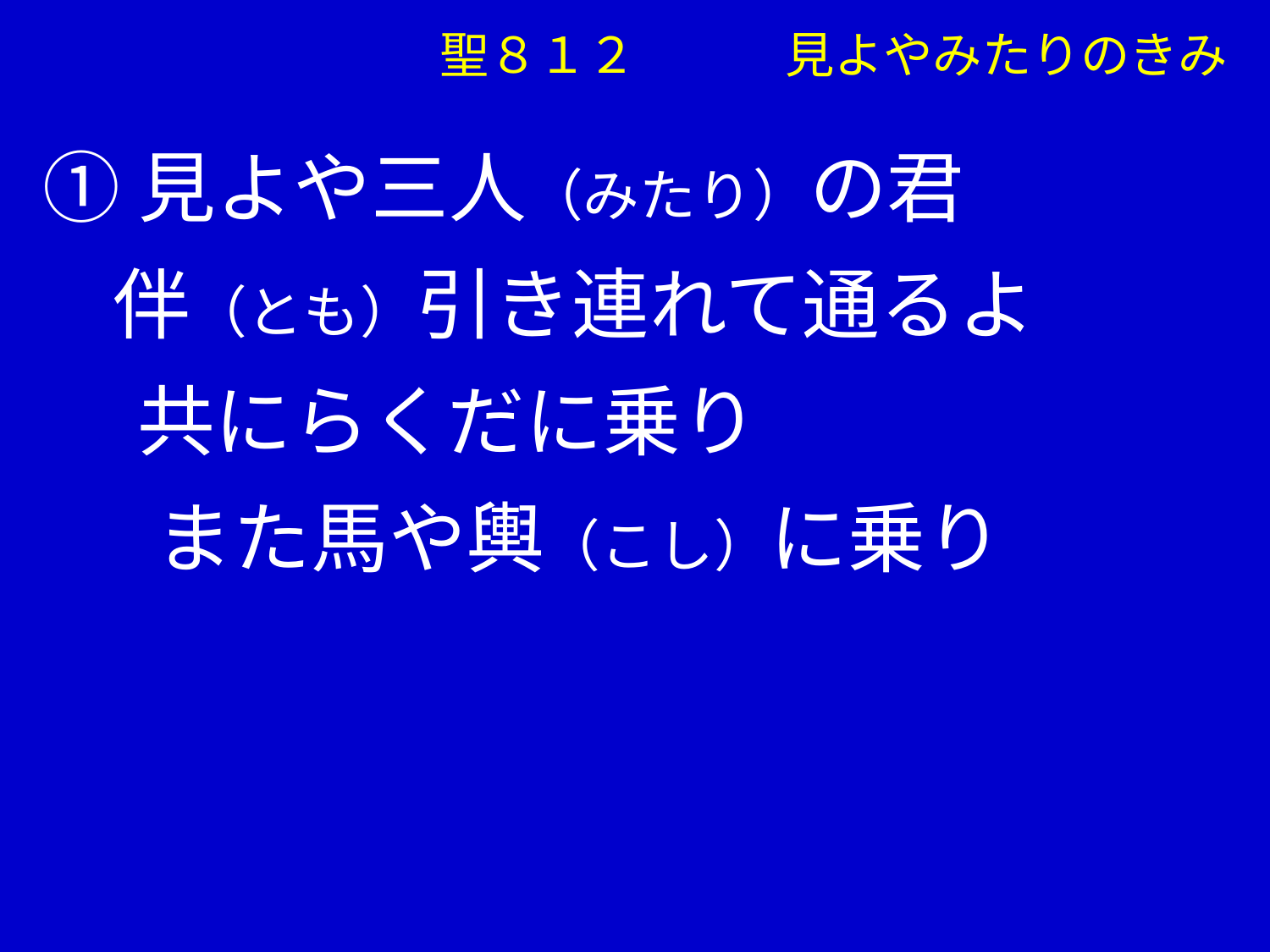

聖８１２　　　見よやみたりのきみ
①見よや三人（みたり）の君
   伴（とも）引き連れて通るよ
　 共にらくだに乗り
 　また馬や輿（こし）に乗り